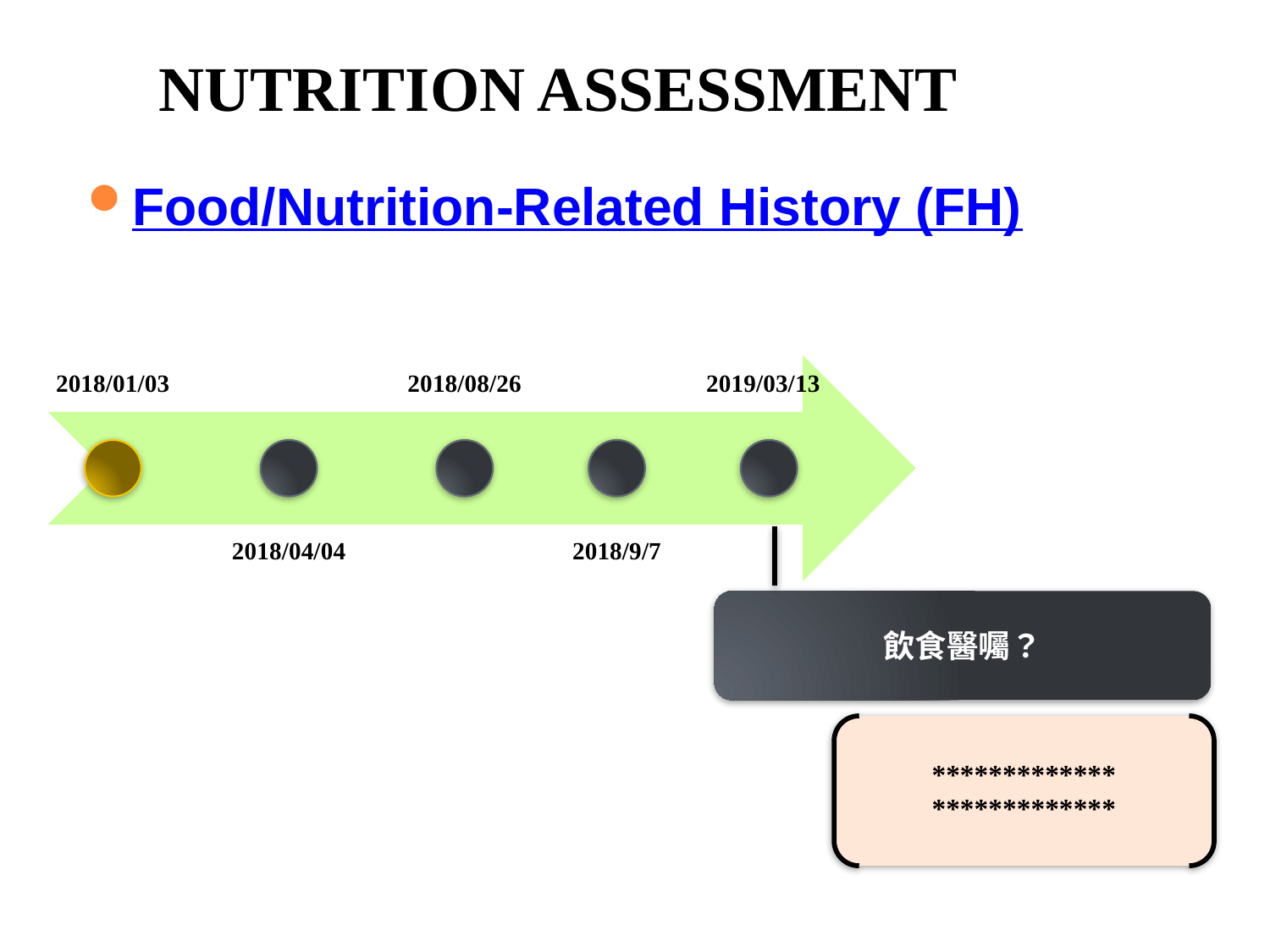

# Nutrition Assessment
Food/Nutrition-Related History (FH)

 2018/01/03
2018/04/04
2018/08/26
2018/9/7
2019/03/13
飲食醫囑？
*************
*************
11